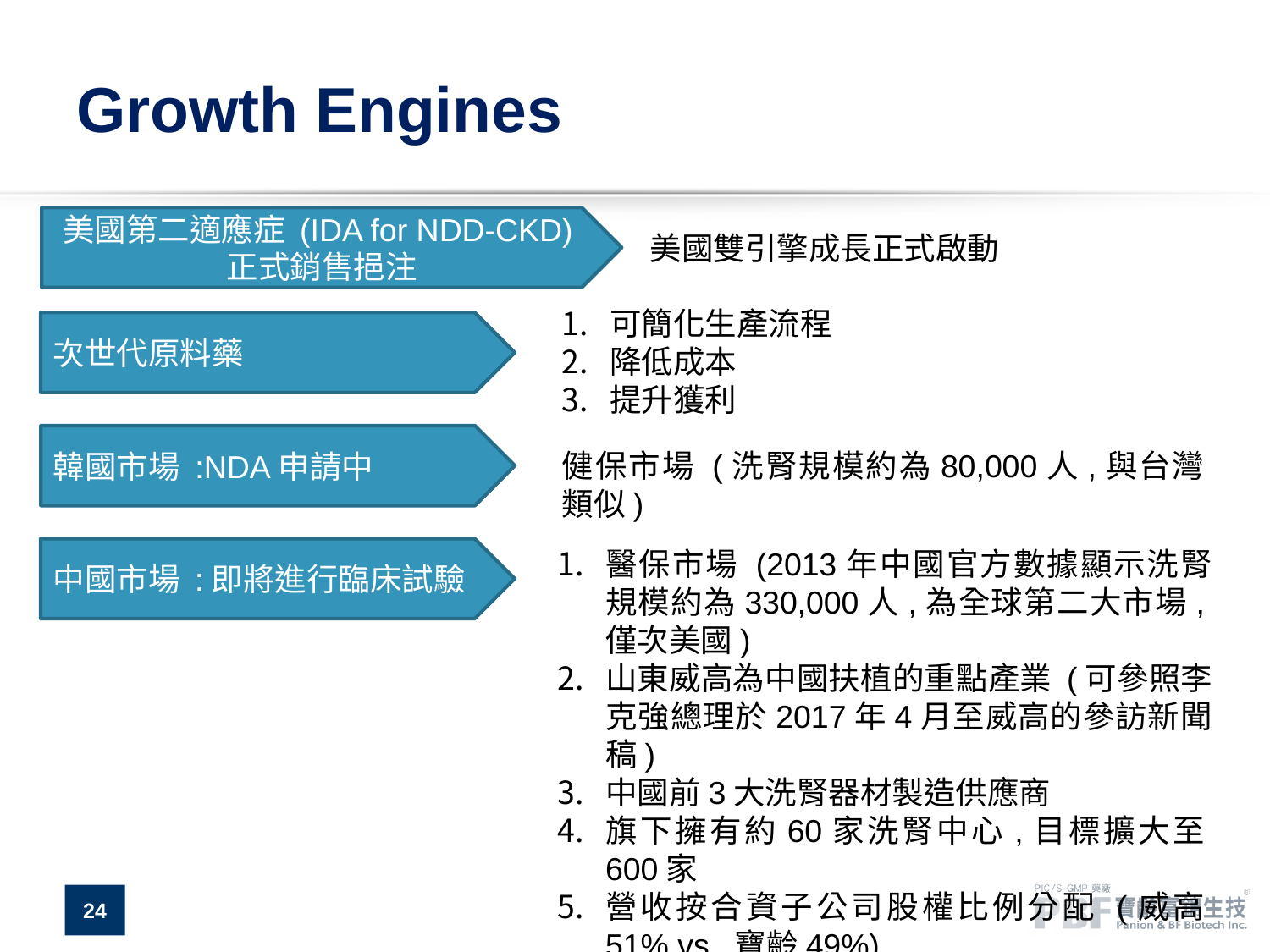

# Growth Engines
美國第二適應症 (IDA for NDD-CKD)正式銷售挹注
美國雙引擎成長正式啟動
可簡化生產流程
降低成本
提升獲利
次世代原料藥
韓國市場 :NDA申請中
健保市場 (洗腎規模約為80,000人,與台灣類似)
醫保市場 (2013年中國官方數據顯示洗腎規模約為330,000人,為全球第二大市場,僅次美國)
山東威高為中國扶植的重點產業 (可參照李克強總理於2017年4月至威高的參訪新聞稿)
中國前3大洗腎器材製造供應商
旗下擁有約60家洗腎中心,目標擴大至600家
營收按合資子公司股權比例分配 (威高51% vs. 寶齡49%)
簽約總金額為人民幣1.5億 (已認列1,690萬)
中國市場 :即將進行臨床試驗
24